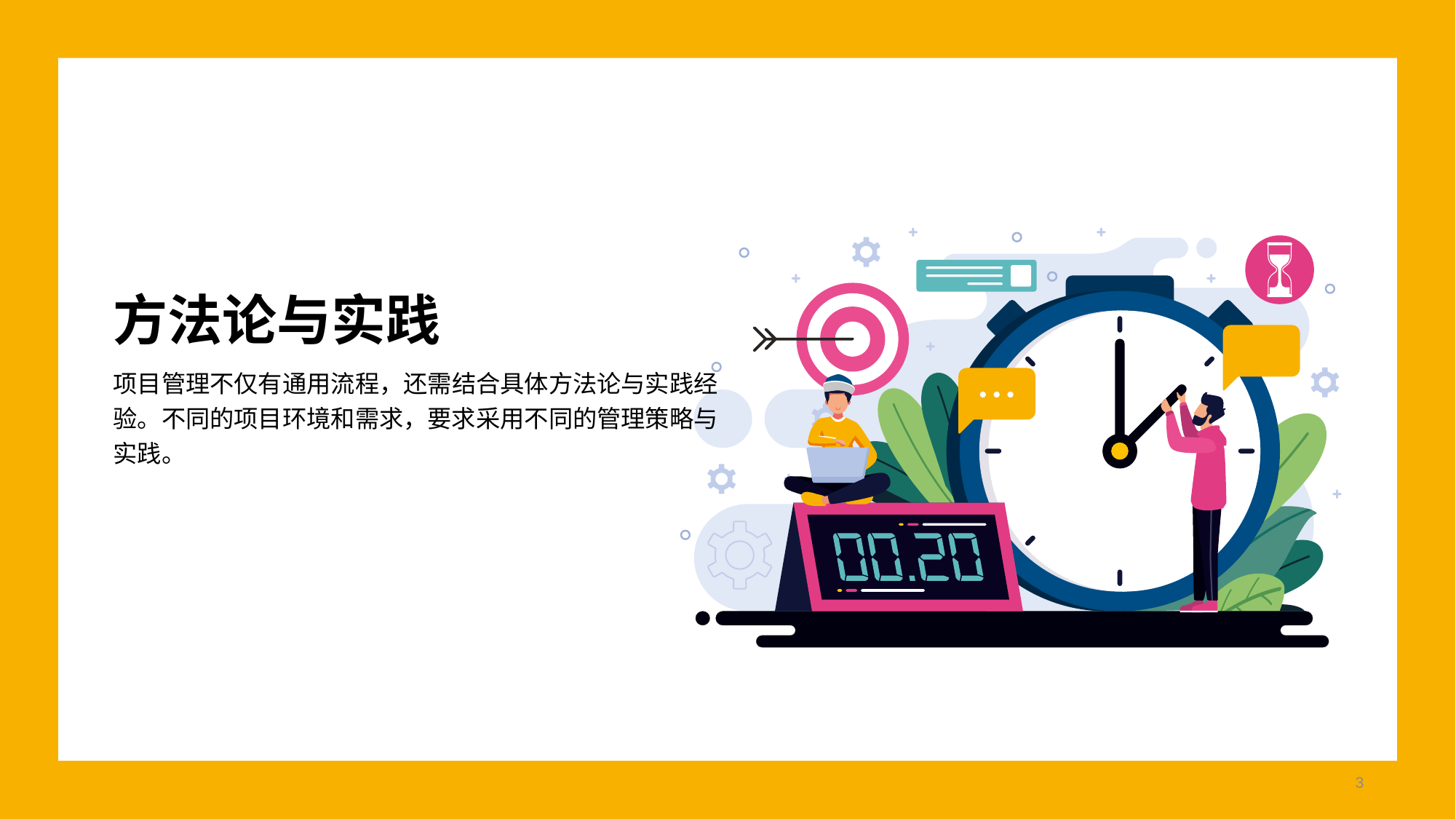

方法论与实践
项目管理不仅有通用流程，还需结合具体方法论与实践经验。不同的项目环境和需求，要求采用不同的管理策略与实践。
3